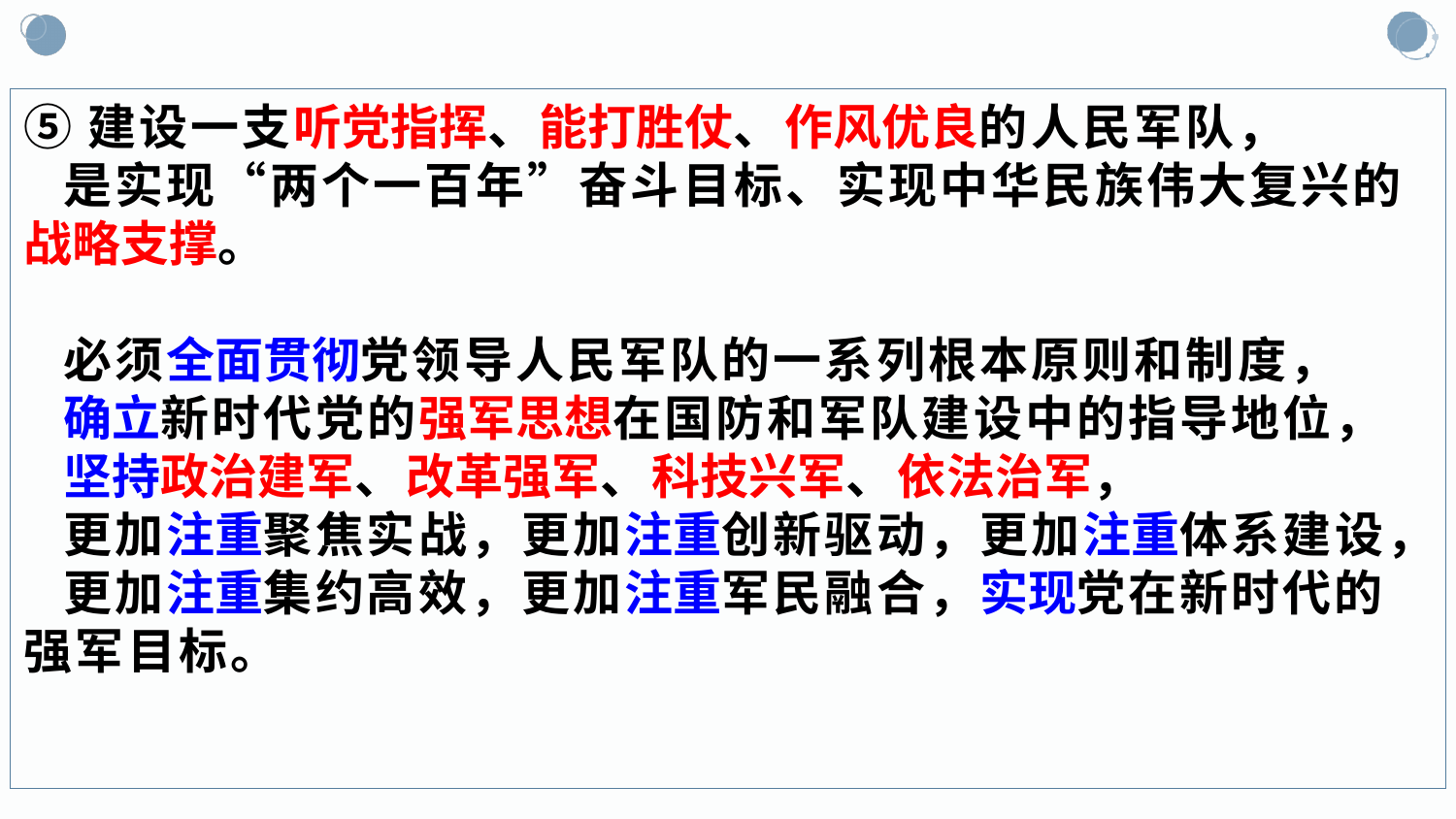

⑤建设一支听党指挥、能打胜仗、作风优良的人民军队，
  是实现“两个一百年”奋斗目标、实现中华民族伟大复兴的战略支撑。

  必须全面贯彻党领导人民军队的一系列根本原则和制度，
  确立新时代党的强军思想在国防和军队建设中的指导地位，
  坚持政治建军、改革强军、科技兴军、依法治军，
  更加注重聚焦实战，更加注重创新驱动，更加注重体系建设，
  更加注重集约高效，更加注重军民融合，实现党在新时代的强军目标。